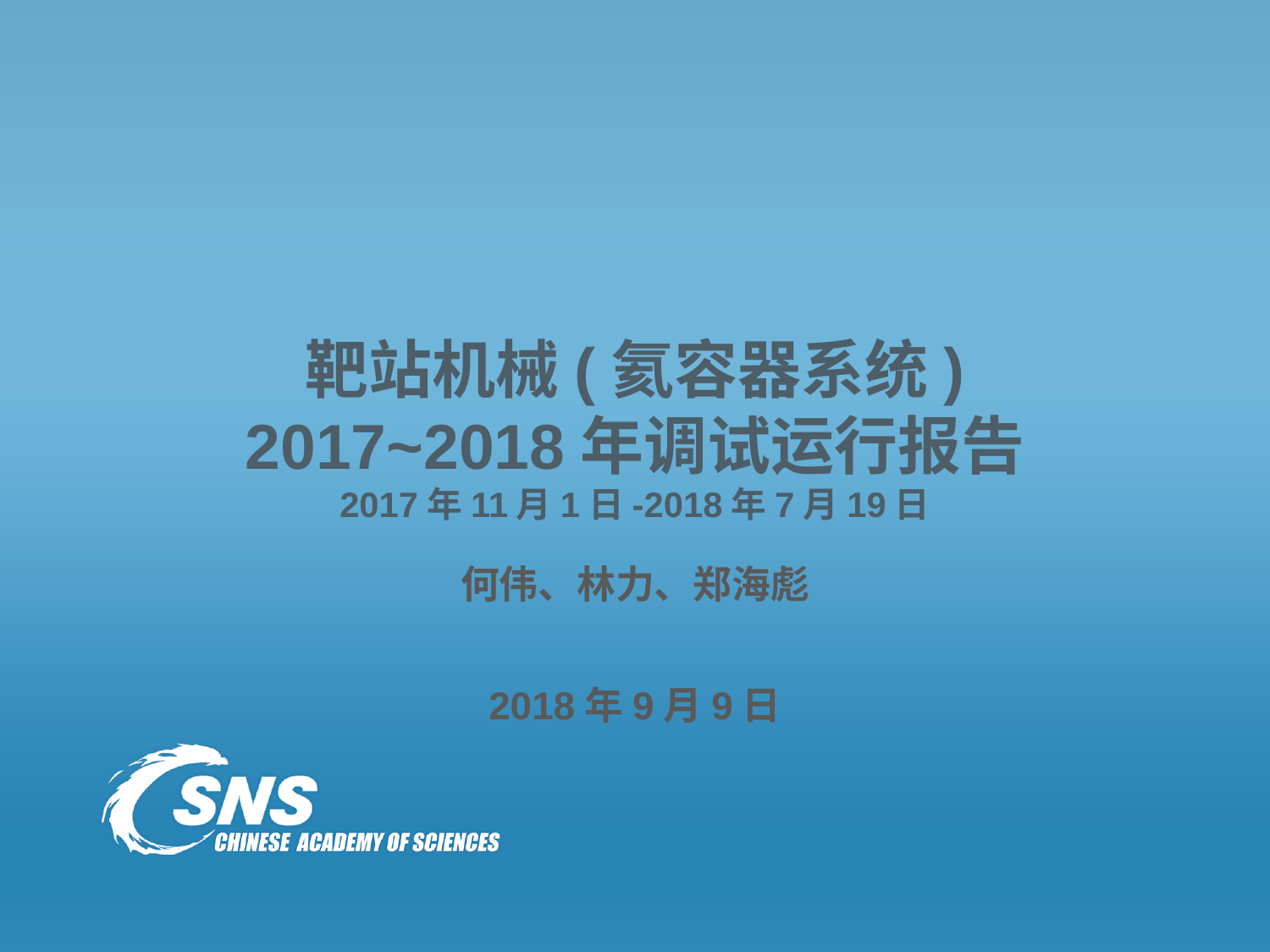

# 靶站机械(氦容器系统) 2017~2018年调试运行报告 2017年11月1日-2018年7月19日
何伟、林力、郑海彪

2018年9月9日